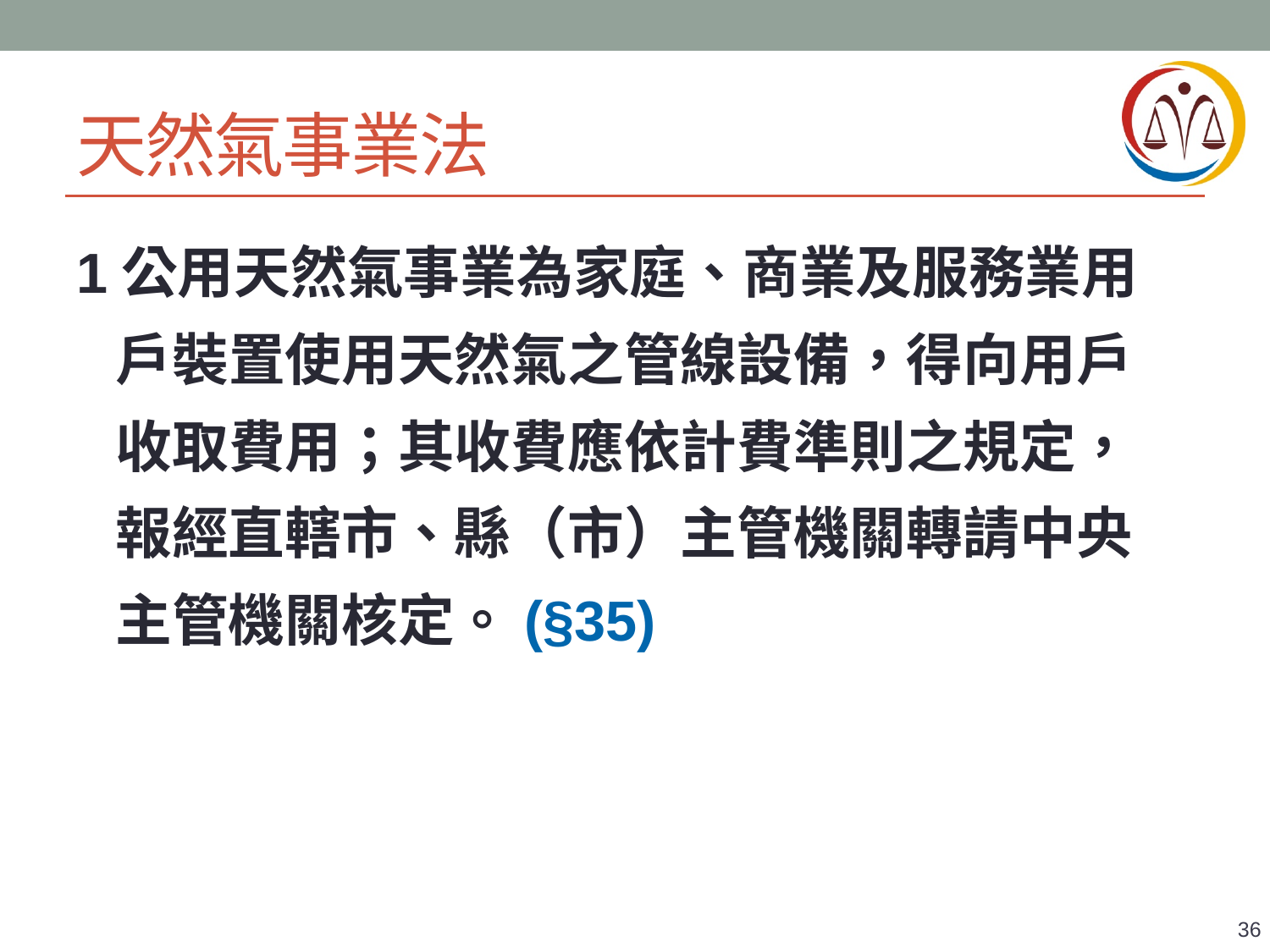

# 天然氣事業法
1公用天然氣事業為家庭、商業及服務業用
  戶裝置使用天然氣之管線設備，得向用戶
  收取費用；其收費應依計費準則之規定，
  報經直轄市、縣（市）主管機關轉請中央
  主管機關核定。(§35)

36